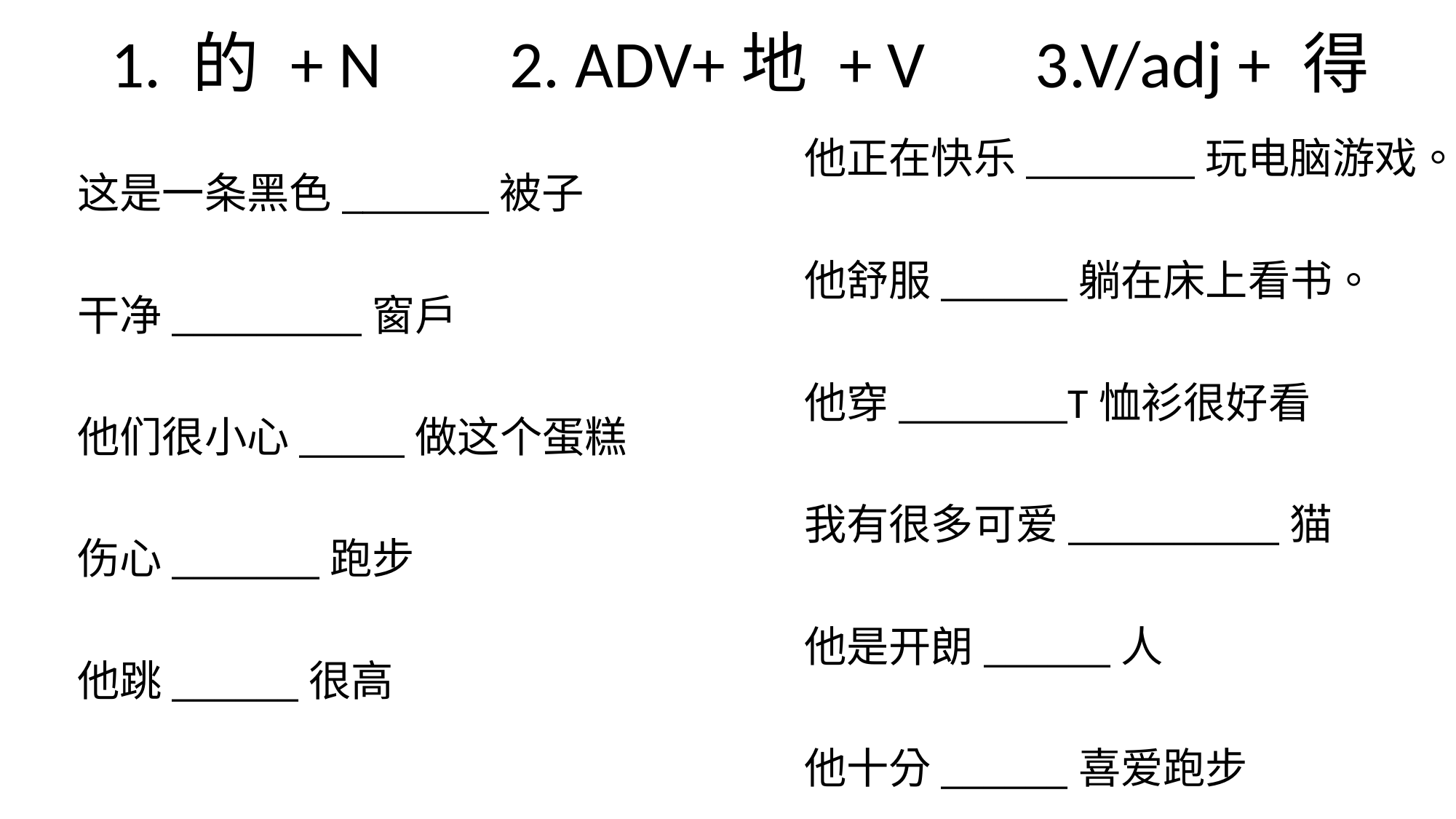

# 1. 的 + N
2. ADV+地 + V
3.V/adj + 得
他正在快乐________玩电脑游戏。

他舒服______躺在床上看书。

他穿________T恤衫很好看

我有很多可爱__________猫

他是开朗______人

他十分______喜爱跑步

这是一条黑色_______被子

干净_________窗户

他们很小心_____做这个蛋糕

伤心_______跑步

他跳______很高